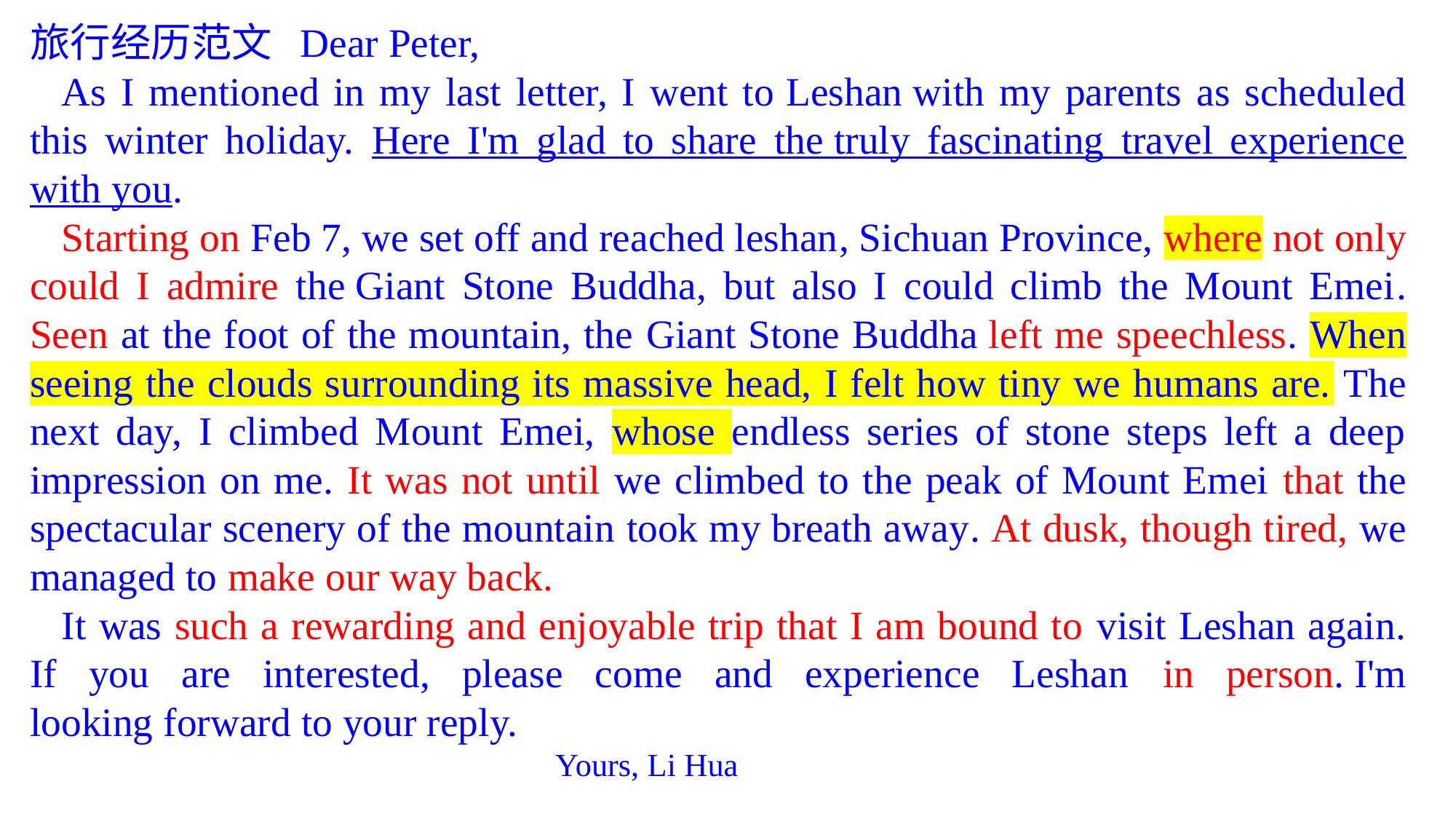

旅行经历范文  Dear Peter,
As I mentioned in my last letter, I went to Leshan with my parents as scheduled this winter holiday. Here I'm glad to share the truly fascinating travel experience with you.
Starting on Feb 7, we set off and reached leshan, Sichuan Province, where not only could I admire the Giant Stone Buddha, but also I could climb the Mount Emei. Seen at the foot of the mountain, the Giant Stone Buddha left me speechless. When seeing the clouds surrounding its massive head, I felt how tiny we humans are. The next day, I climbed Mount Emei, whose endless series of stone steps left a deep impression on me. It was not until we climbed to the peak of Mount Emei that the spectacular scenery of the mountain took my breath away. At dusk, though tired, we managed to make our way back.
It was such a rewarding and enjoyable trip that I am bound to visit Leshan again. If you are interested, please come and experience Leshan in person. I'm looking forward to your reply.
Yours, Li Hua